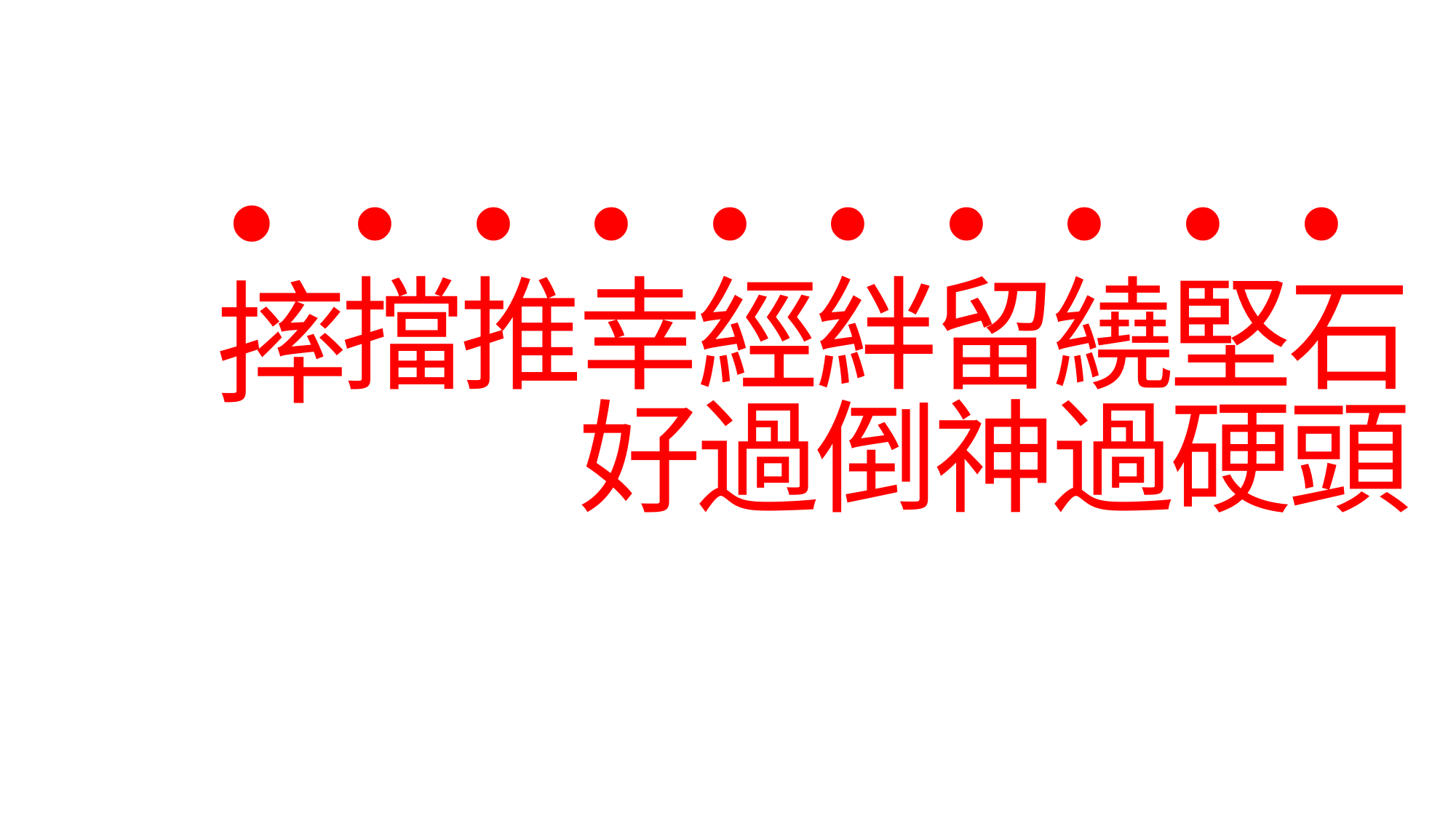

#
石頭
堅硬
繞過
留神
絆倒
經過
幸好
推
擋
摔